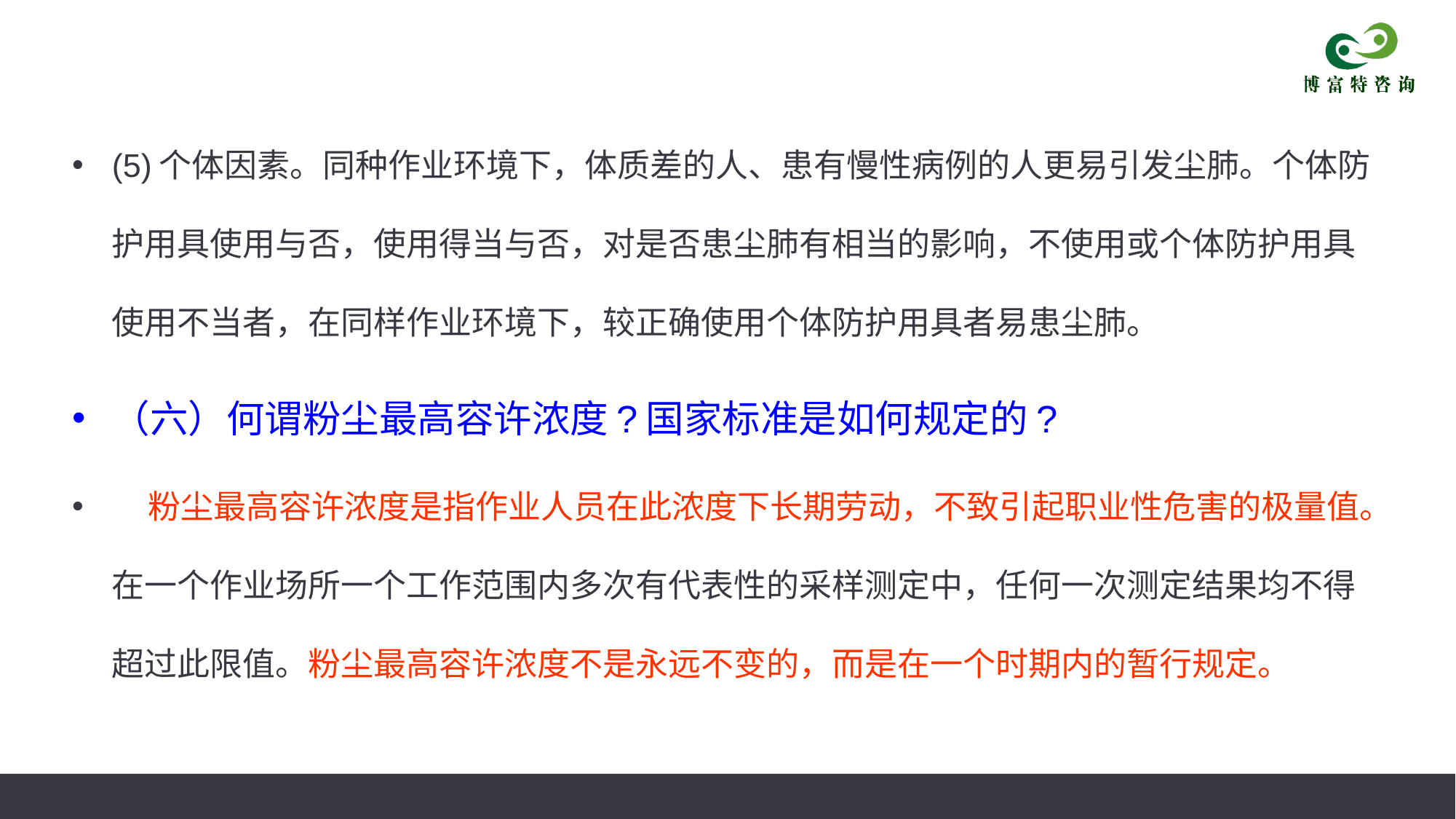

(5)个体因素。同种作业环境下，体质差的人、患有慢性病例的人更易引发尘肺。个体防护用具使用与否，使用得当与否，对是否患尘肺有相当的影响，不使用或个体防护用具使用不当者，在同样作业环境下，较正确使用个体防护用具者易患尘肺。
（六）何谓粉尘最高容许浓度?国家标准是如何规定的?
    粉尘最高容许浓度是指作业人员在此浓度下长期劳动，不致引起职业性危害的极量值。在一个作业场所一个工作范围内多次有代表性的采样测定中，任何一次测定结果均不得超过此限值。粉尘最高容许浓度不是永远不变的，而是在一个时期内的暂行规定。